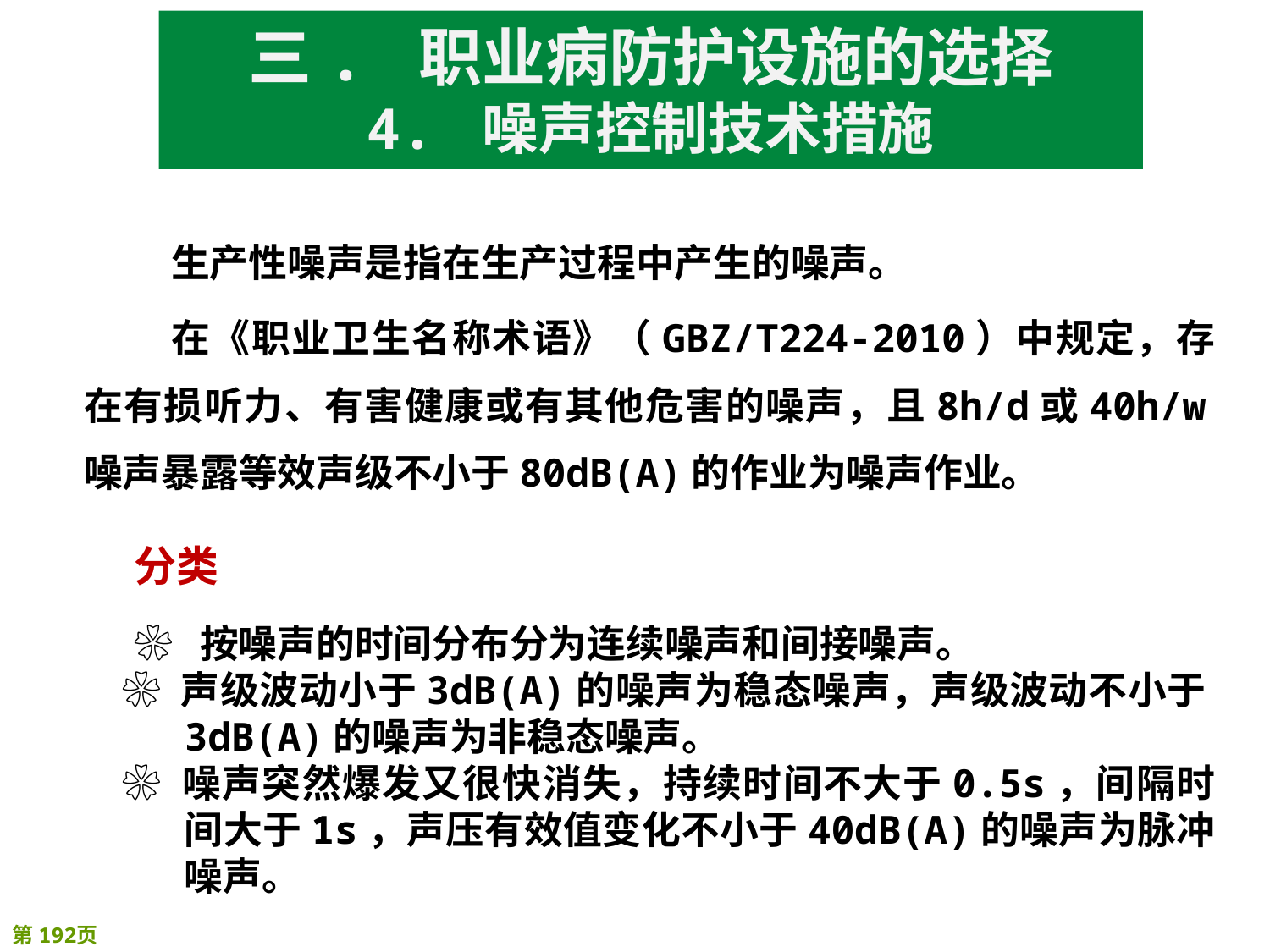

三. 职业病防护设施的选择
4. 噪声控制技术措施
生产性噪声是指在生产过程中产生的噪声。
在《职业卫生名称术语》（GBZ/T224-2010）中规定，存在有损听力、有害健康或有其他危害的噪声，且8h/d或40h/w噪声暴露等效声级不小于80dB(A)的作业为噪声作业。
分类
❀  按噪声的时间分布分为连续噪声和间接噪声。
❀ 声级波动小于3dB(A)的噪声为稳态噪声，声级波动不小于3dB(A)的噪声为非稳态噪声。
❀ 噪声突然爆发又很快消失，持续时间不大于0.5s，间隔时间大于1s，声压有效值变化不小于40dB(A)的噪声为脉冲噪声。